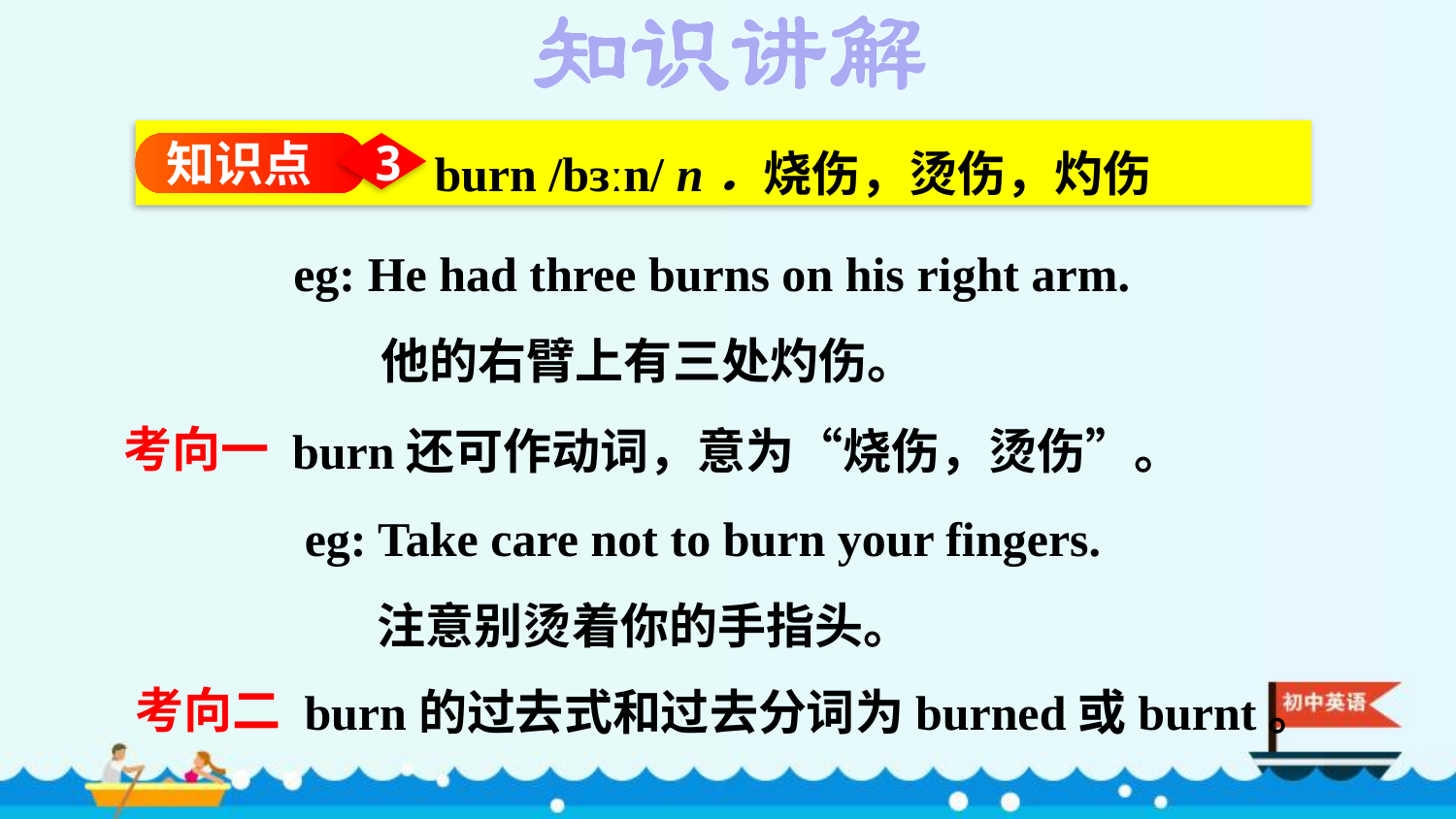

burn /bɜːn/ n．烧伤，烫伤，灼伤

知识点
3

 eg: He had three burns on his right arm.
他的右臂上有三处灼伤。
burn还可作动词，意为“烧伤，烫伤”。
 eg: Take care not to burn your fingers.
注意别烫着你的手指头。
考向一
burn的过去式和过去分词为burned或burnt。
考向二